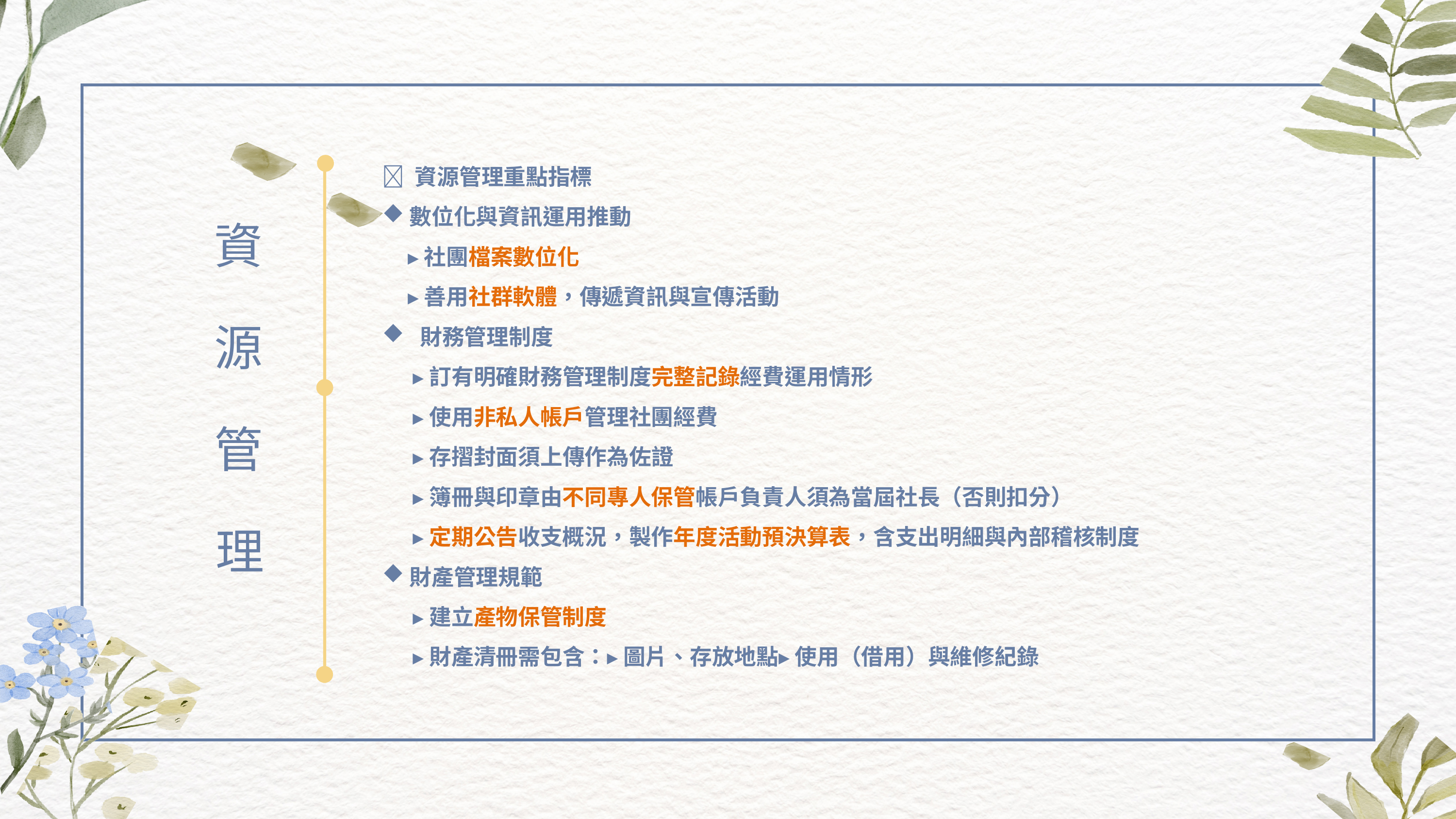

🧩 資源管理重點指標
數位化與資訊運用推動
     ▸社團檔案數位化
     ▸善用社群軟體，傳遞資訊與宣傳活動
 財務管理制度
      ▸訂有明確財務管理制度完整記錄經費運用情形
      ▸使用非私人帳戶管理社團經費
      ▸存摺封面須上傳作為佐證
      ▸簿冊與印章由不同專人保管帳戶負責人須為當屆社長（否則扣分）
      ▸定期公告收支概況，製作年度活動預決算表，含支出明細與內部稽核制度
財產管理規範
      ▸建立產物保管制度
      ▸財產清冊需包含：▸ 圖片、存放地點▸ 使用（借用）與維修紀錄

資源管理